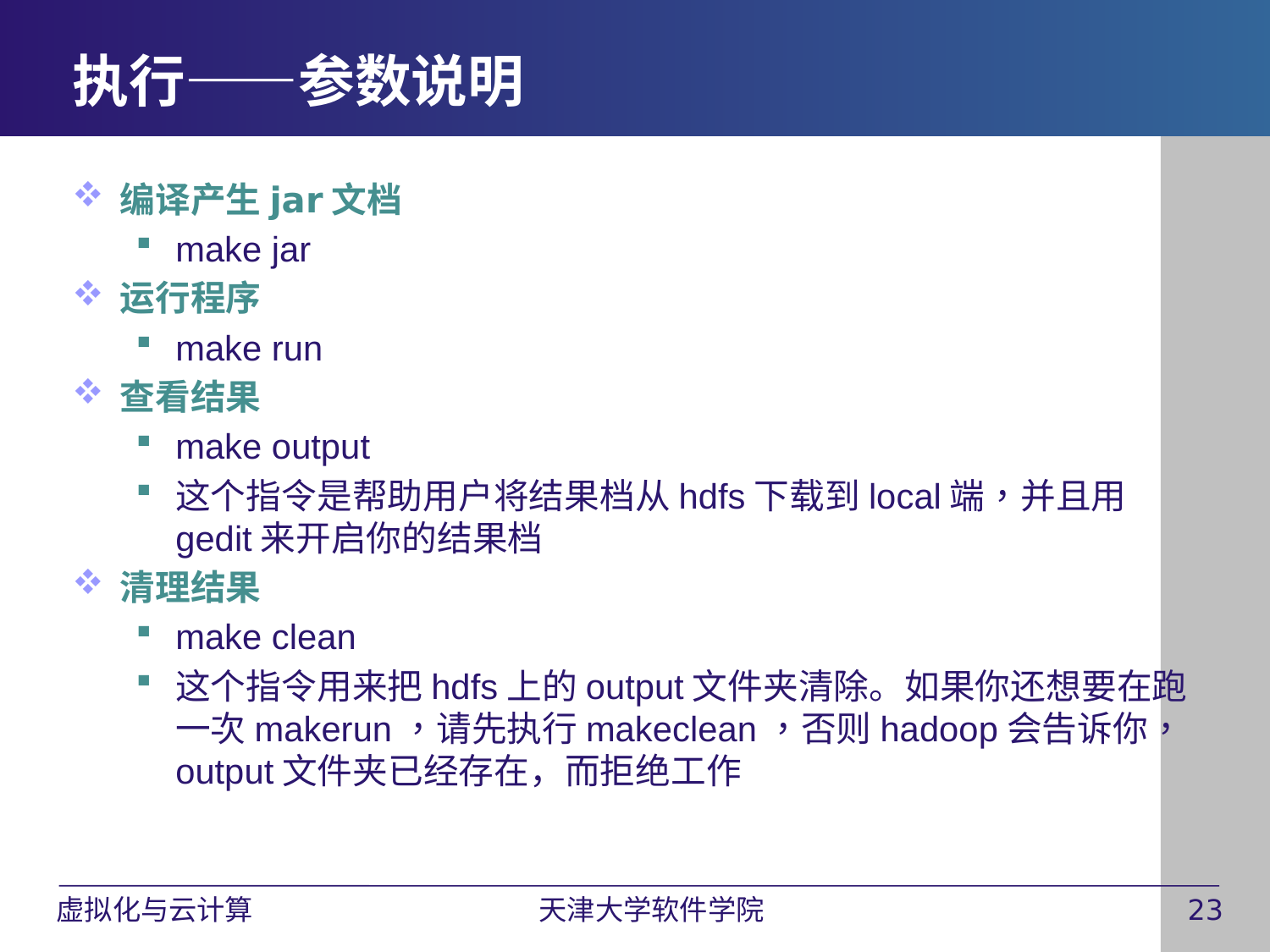

# 执行——参数说明
编译产生jar文档
make jar
运行程序
make run
查看结果
make output
这个指令是帮助用户将结果档从hdfs下载到local端，并且用gedit来开启你的结果档
清理结果
make clean
这个指令用来把hdfs上的output文件夹清除。如果你还想要在跑一次makerun，请先执行makeclean，否则hadoop会告诉你，output文件夹已经存在，而拒绝工作